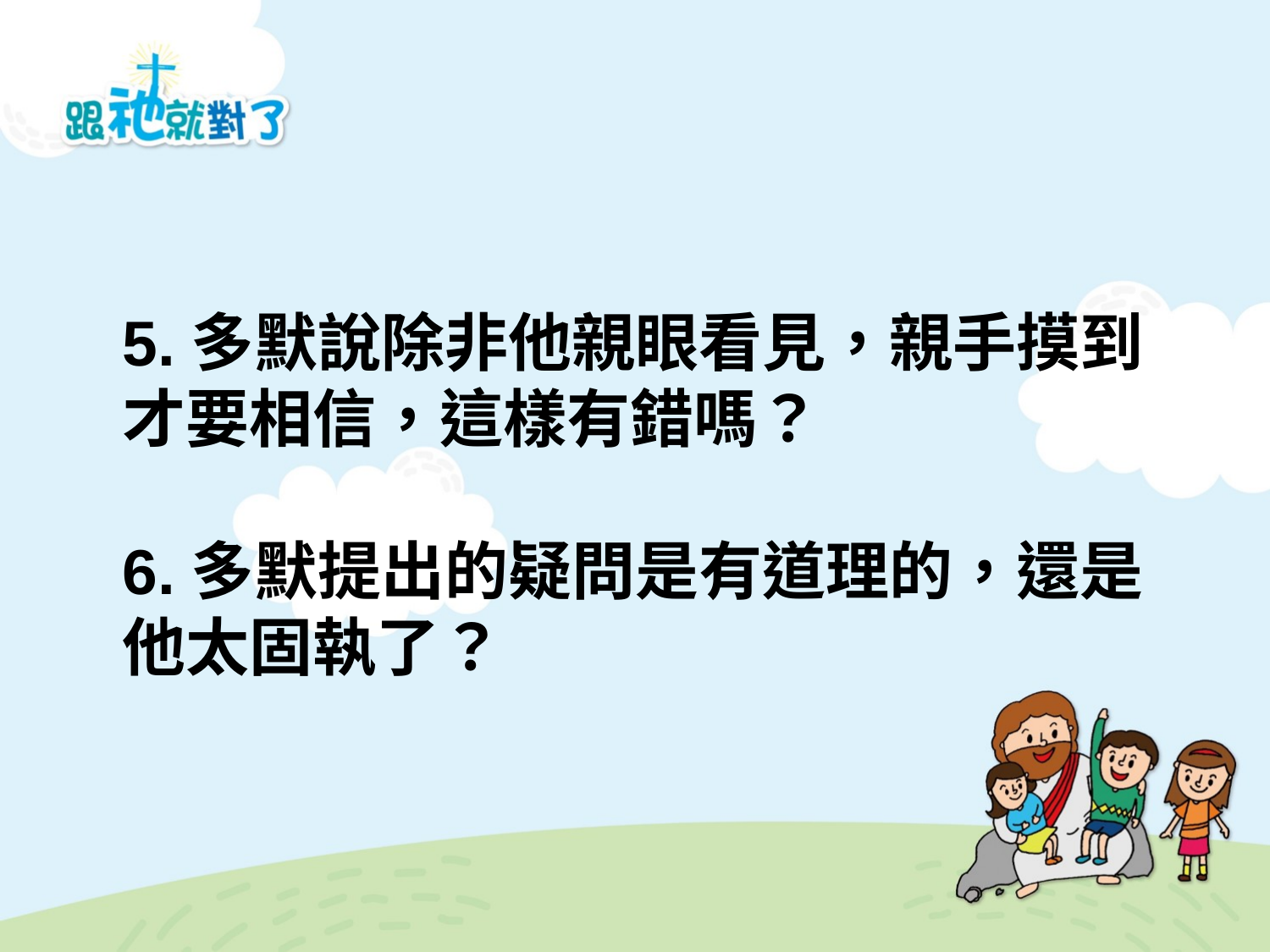

5.多默說除非他親眼看見，親手摸到才要相信，這樣有錯嗎？

6.多默提出的疑問是有道理的，還是他太固執了？